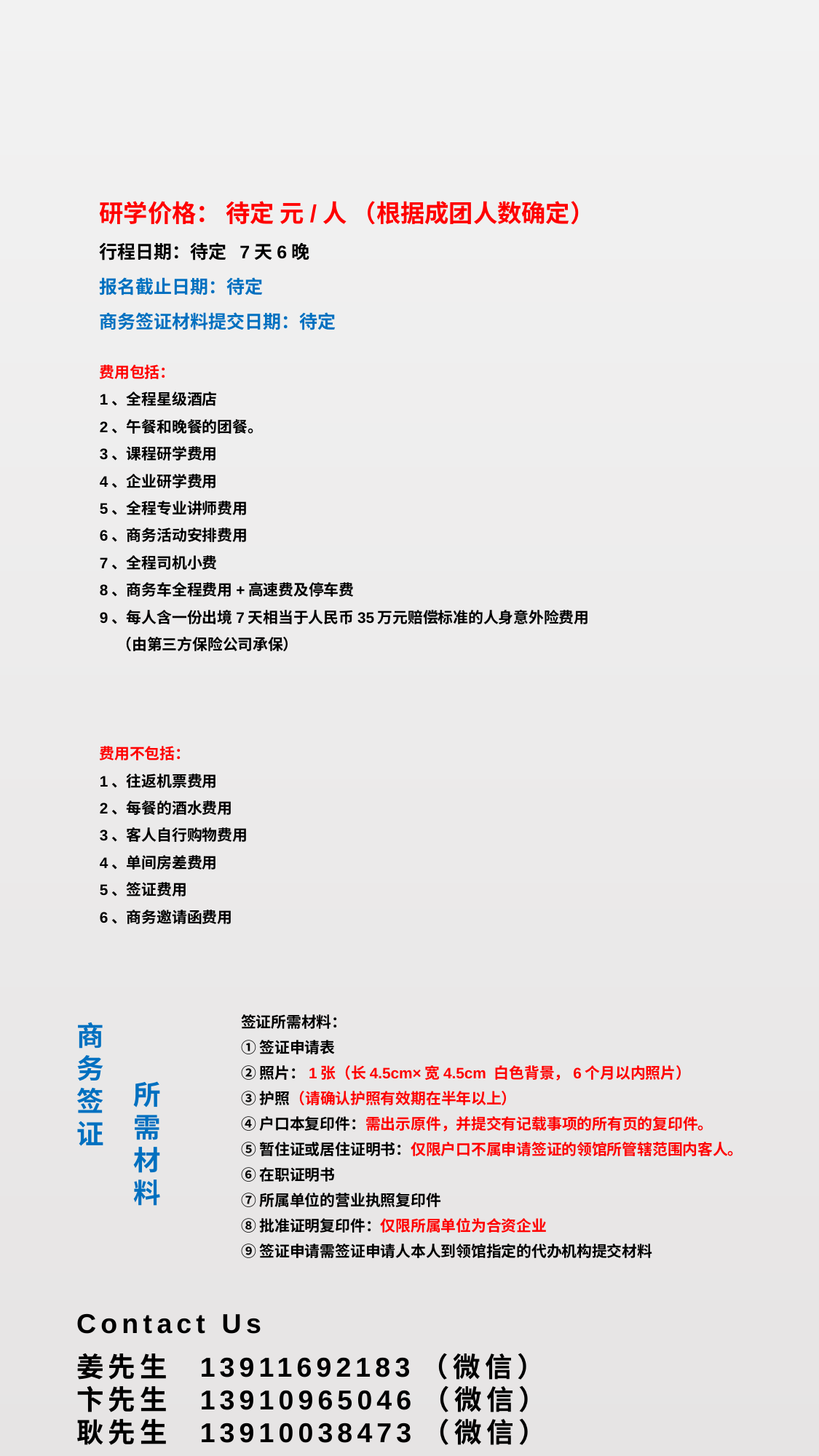

研学价格： 待定 元/人 （根据成团人数确定）
行程日期：待定  7天6晚
报名截止日期：待定
商务签证材料提交日期：待定

费用包括：
1、全程星级酒店
2、午餐和晚餐的团餐。
3、课程研学费用
4、企业研学费用
5、全程专业讲师费用
6、商务活动安排费用
7、全程司机小费
8、商务车全程费用+高速费及停车费
9、每人含一份出境7天相当于人民币35万元赔偿标准的人身意外险费用
    （由第三方保险公司承保）

费用不包括：
1、往返机票费用
2、每餐的酒水费用
3、客人自行购物费用
4、单间房差费用
5、签证费用
6、商务邀请函费用

签证所需材料：
①签证申请表
②照片：1张（长4.5cm×宽4.5cm 白色背景，6个月以内照片）
③护照（请确认护照有效期在半年以上）
④户口本复印件：需出示原件，并提交有记载事项的所有页的复印件。
⑤暂住证或居住证明书：仅限户口不属申请签证的领馆所管辖范围内客人。
⑥在职证明书
⑦所属单位的营业执照复印件
⑧批准证明复印件：仅限所属单位为合资企业
⑨签证申请需签证申请人本人到领馆指定的代办机构提交材料
商务签证
所需材料
Contact Us
姜先生  13911692183（微信）
卞先生  13910965046（微信）
耿先生  13910038473（微信）